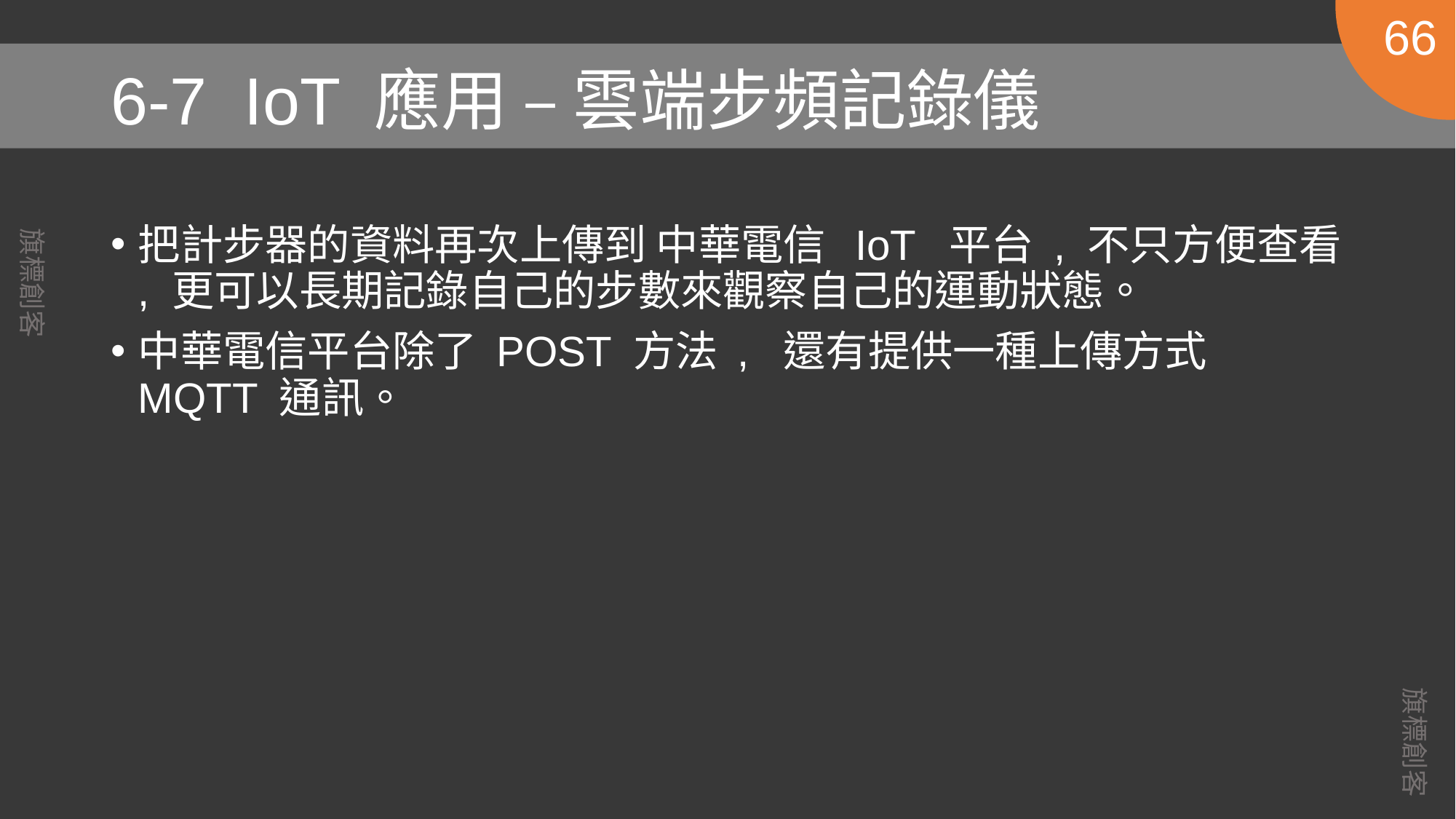

66
# 6-7  IoT 應用 – 雲端步頻記錄儀
把計步器的資料再次上傳到 中華電信  IoT  平台 , 不只方便查看 , 更可以長期記錄自己的步數來觀察自己的運動狀態。
中華電信平台除了 POST 方法 ,  還有提供一種上傳方式 MQTT 通訊。